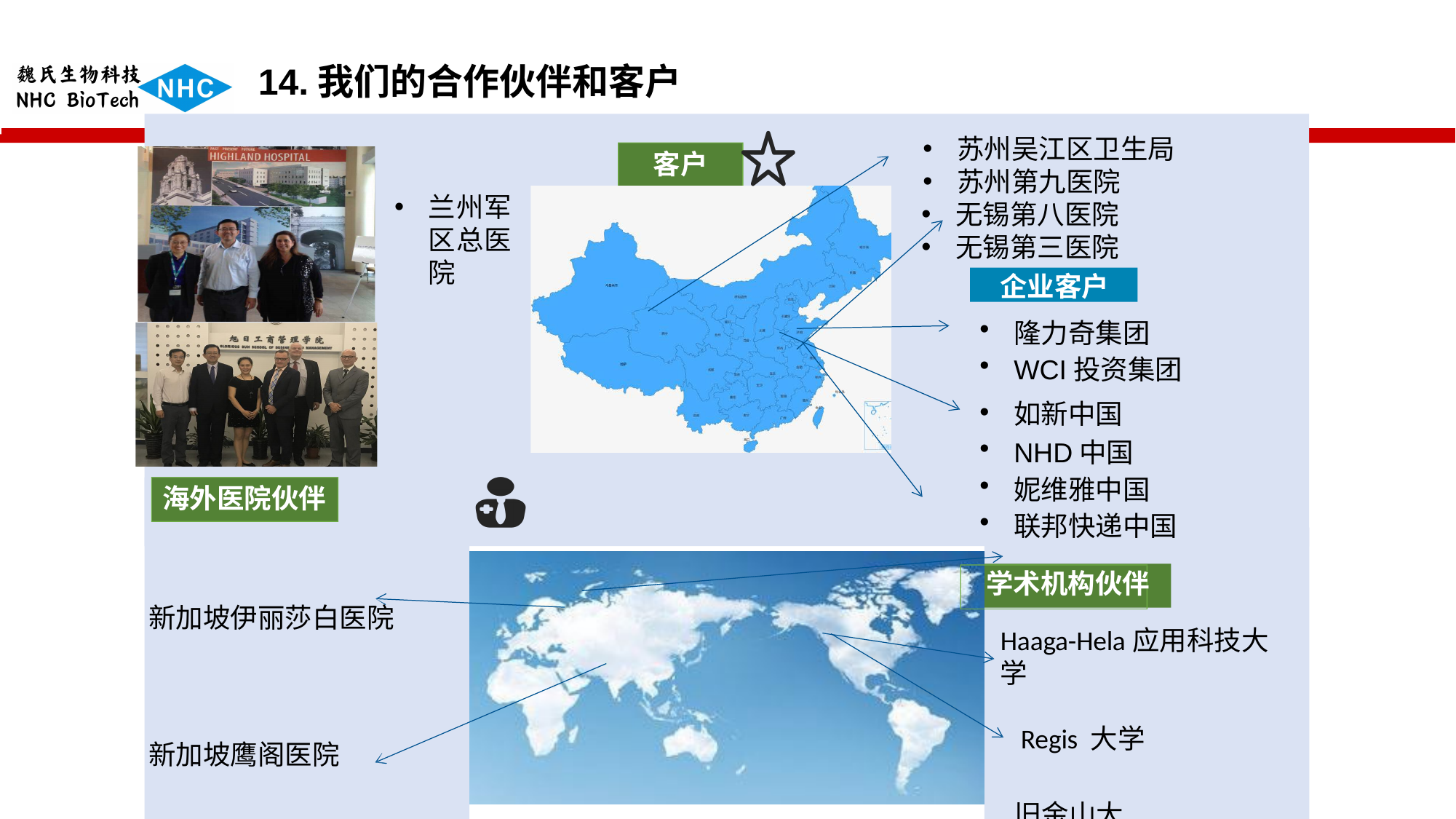

14.我们的合作伙伴和客户

苏州吴江区卫生局
苏州第九医院
无锡第八医院
无锡第三医院

隆力奇集团
WCI投资集团
如新中国
NHD中国
妮维雅中国
联邦快递中国

客户

ents
兰州军区总医院

企业客户

海外医院伙伴

学术机构伙伴
Haaga-Hela应用科技大学

      Regis 大学
 旧金山大学
14

新加坡伊丽莎白医院

新加坡鹰阁医院